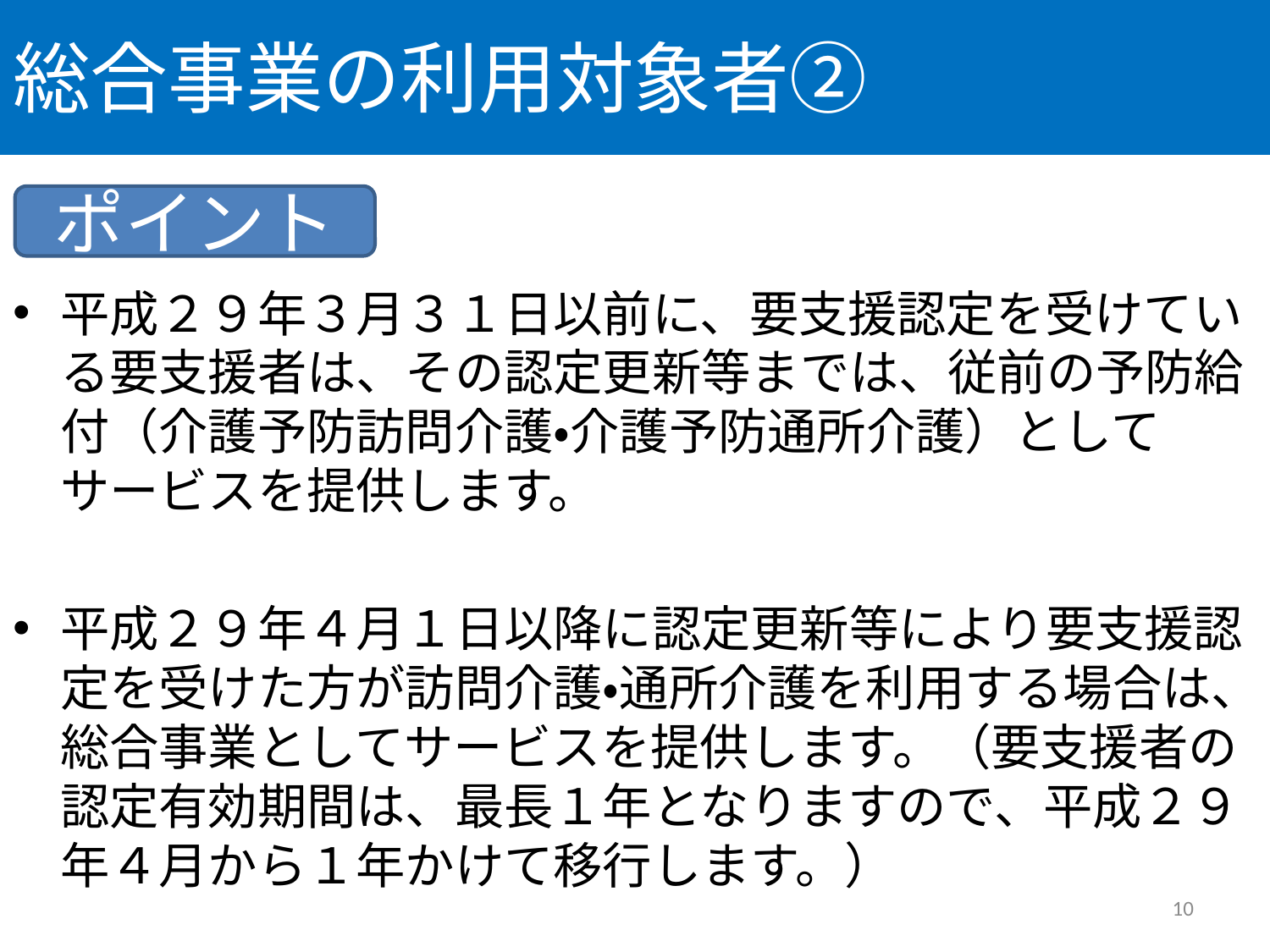

# 総合事業の利用対象者②
ポイント
平成２９年３月３１日以前に、要支援認定を受けている要支援者は、その認定更新等までは、従前の予防給付（介護予防訪問介護・介護予防通所介護）としてサービスを提供します。

平成２９年４月１日以降に認定更新等により要支援認定を受けた方が訪問介護・通所介護を利用する場合は、総合事業としてサービスを提供します。（要支援者の認定有効期間は、最長１年となりますので、平成２９年４月から１年かけて移行します。）
10